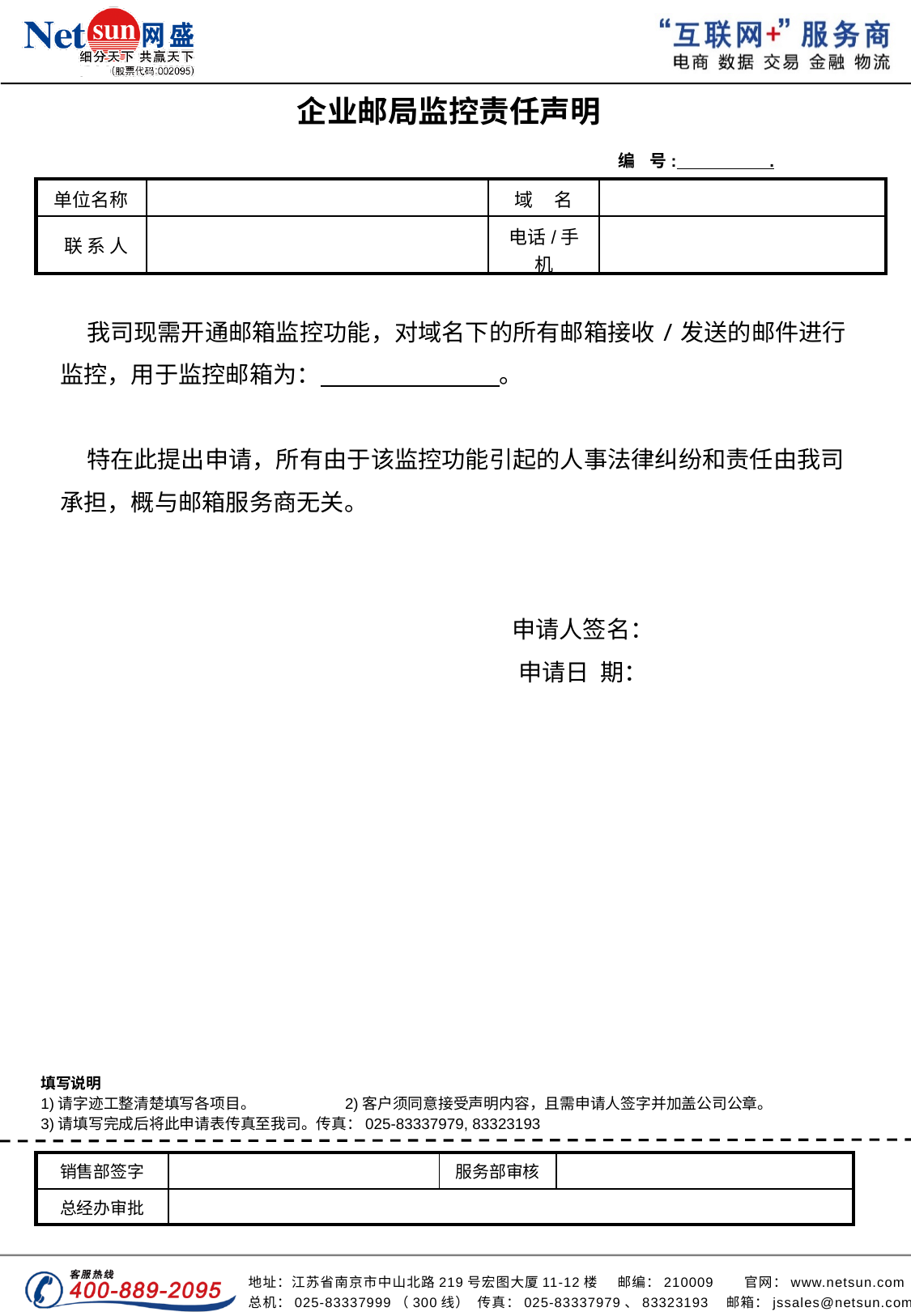

企业邮局监控责任声明
编    号:                    .
| 单位名称 |  | 域 名 |  |
| --- | --- | --- | --- |
| 联 系 人 |  | 电话/手机 |  |
    我司现需开通邮箱监控功能，对域名下的所有邮箱接收/发送的邮件进行监控，用于监控邮箱为：                                  。

    特在此提出申请，所有由于该监控功能引起的人事法律纠纷和责任由我司承担，概与邮箱服务商无关。

                                             申请人签名：
                                             申请日  期：

填写说明
1)请字迹工整清楚填写各项目。                         2)客户须同意接受声明内容，且需申请人签字并加盖公司公章。
3)请填写完成后将此申请表传真至我司。传真：025-83337979, 83323193
| 销售部签字 |  | 服务部审核 |  |
| --- | --- | --- | --- |
| 总经办审批 |  |  |  |